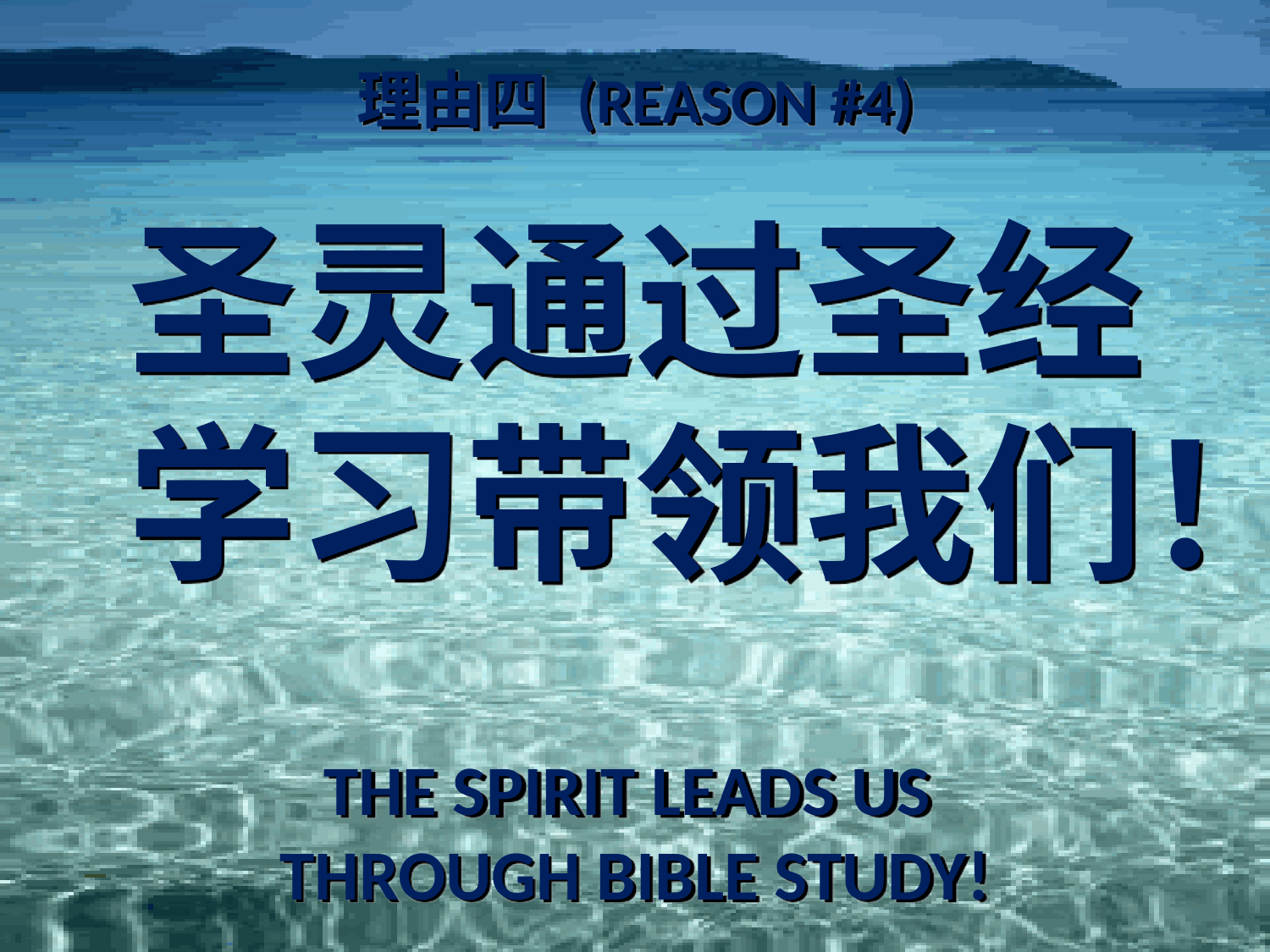

# 理由四 (Reason #4) 圣灵通过圣经学习带领我们！ The Spirit leads us through Bible Study!